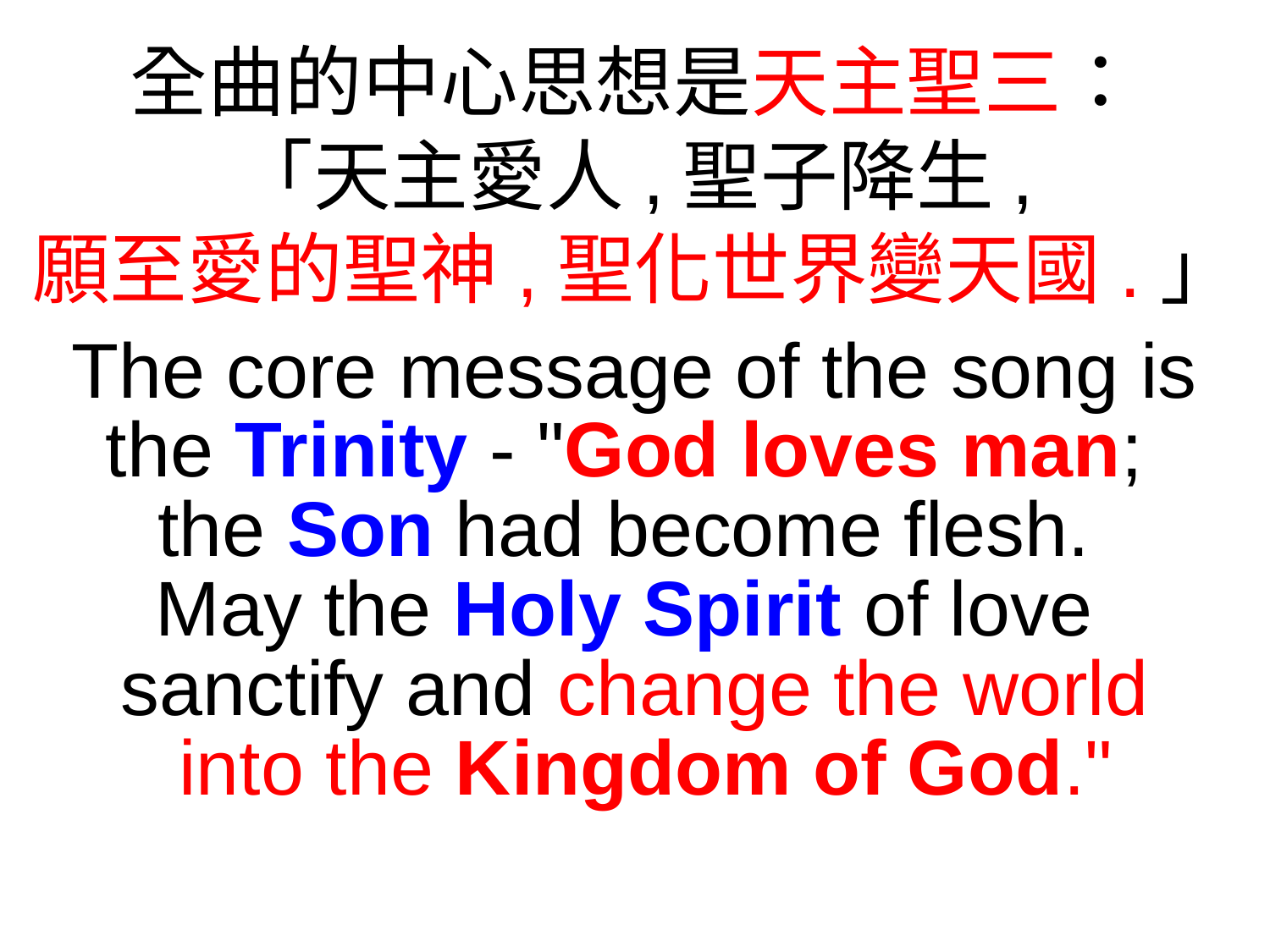

全曲的中心思想是天主聖三：
「天主愛人,聖子降生,
願至愛的聖神,聖化世界變天國.」
The core message of the song is the Trinity - "God loves man;
the Son had become flesh.
May the Holy Spirit of love
sanctify and change the world
 into the Kingdom of God."